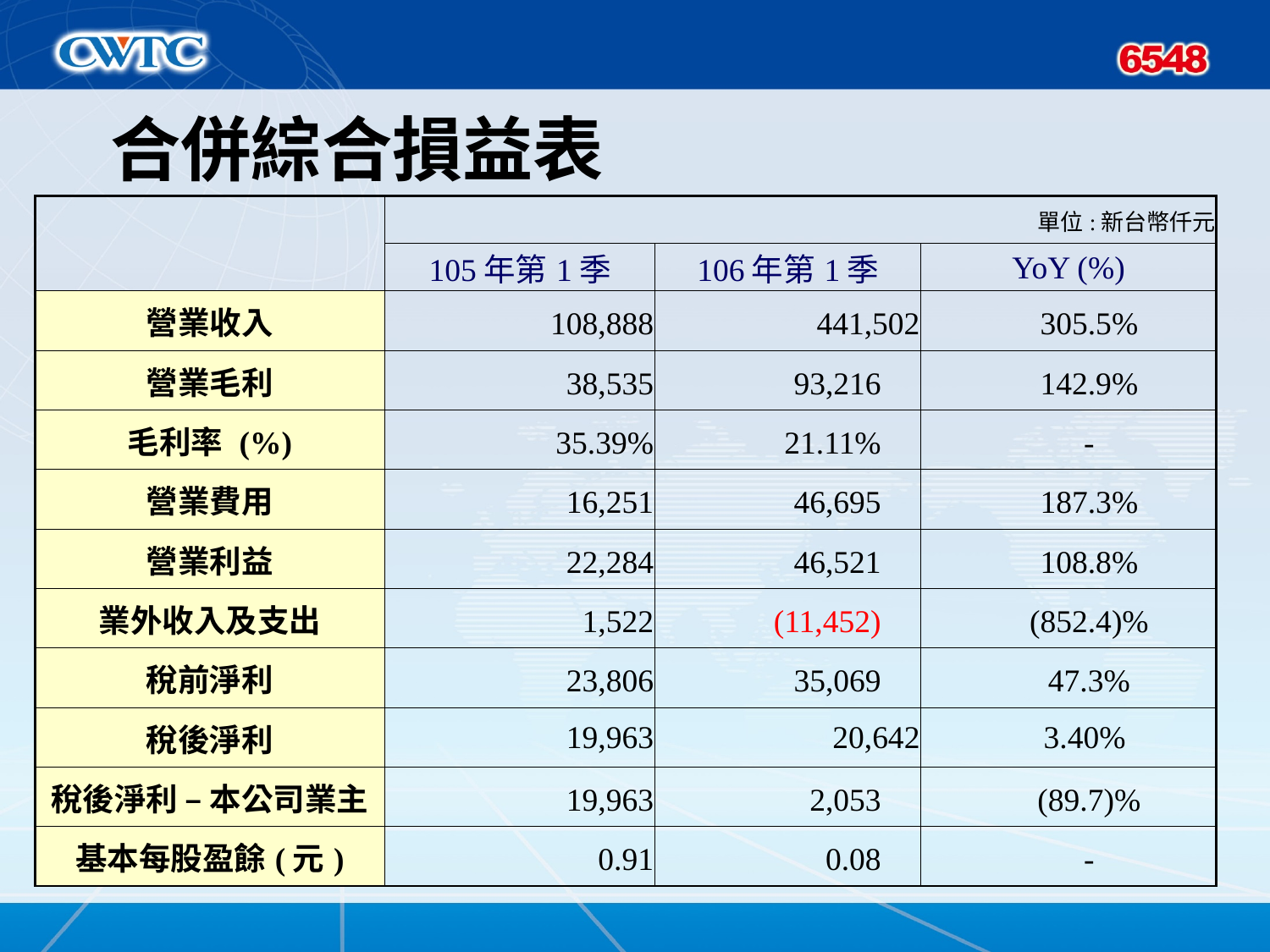

# 合併綜合損益表
|  | 單位:新台幣仟元 |  |  |
| --- | --- | --- | --- |
|  | 105年第1季 | 106年第1季 | YoY (%) |
| 營業收入 | 108,888 | 441,502 | 305.5% |
| 營業毛利 | 38,535 | 93,216 | 142.9% |
| 毛利率 (%) | 35.39% | 21.11% | - |
| 營業費用 | 16,251 | 46,695 | 187.3% |
| 營業利益 | 22,284 | 46,521 | 108.8% |
| 業外收入及支出 | 1,522 | (11,452) | (852.4)% |
| 稅前淨利 | 23,806 | 35,069 | 47.3% |
| 稅後淨利 | 19,963 | 20,642 | 3.40% |
| 稅後淨利 – 本公司業主 | 19,963 | 2,053 | (89.7)% |
| 基本每股盈餘(元) | 0.91 | 0.08 | - |